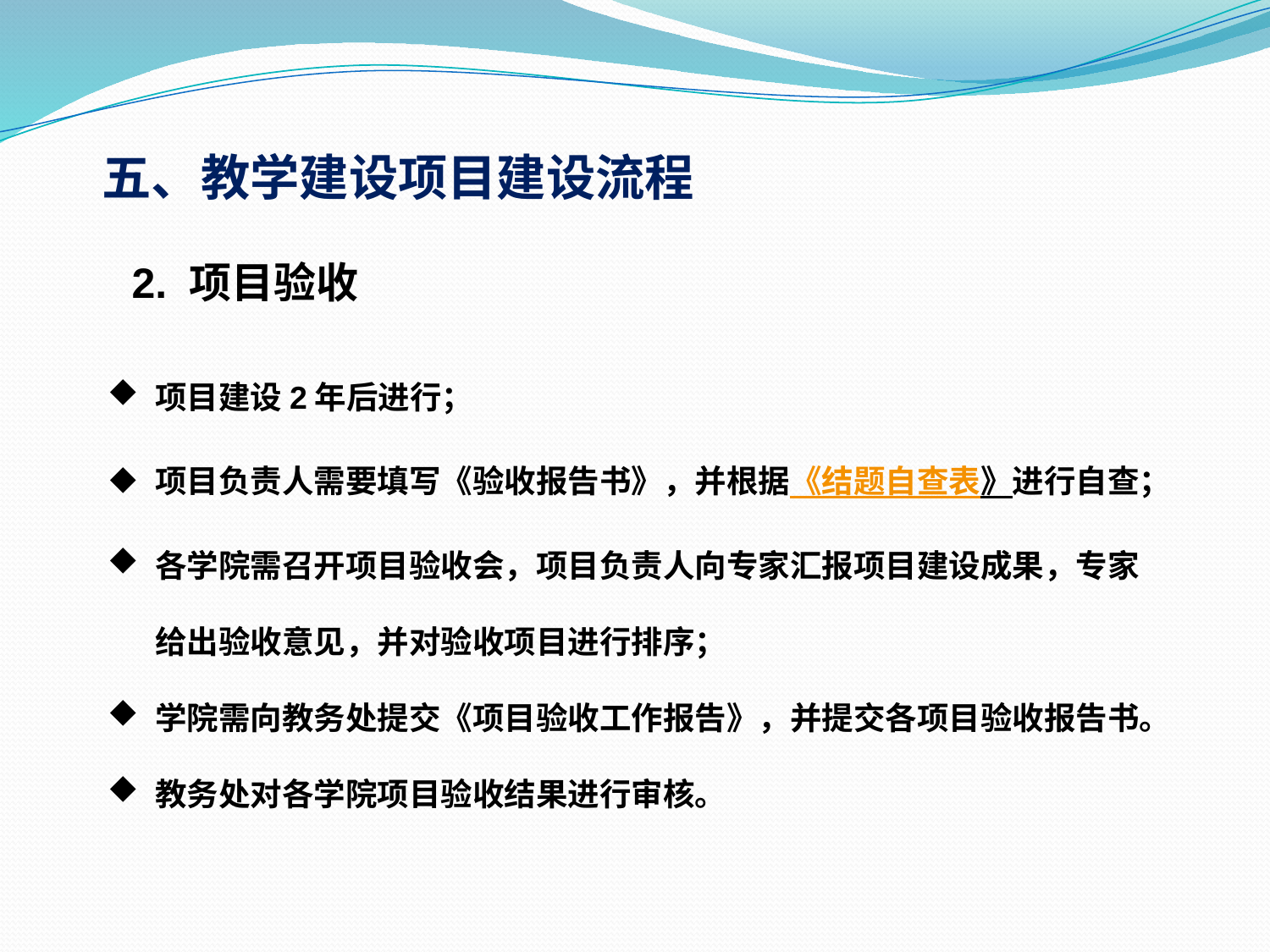

五、教学建设项目建设流程
2. 项目验收
项目建设2年后进行；
项目负责人需要填写《验收报告书》，并根据《结题自查表》进行自查；
各学院需召开项目验收会，项目负责人向专家汇报项目建设成果，专家给出验收意见，并对验收项目进行排序；
学院需向教务处提交《项目验收工作报告》，并提交各项目验收报告书。
教务处对各学院项目验收结果进行审核。